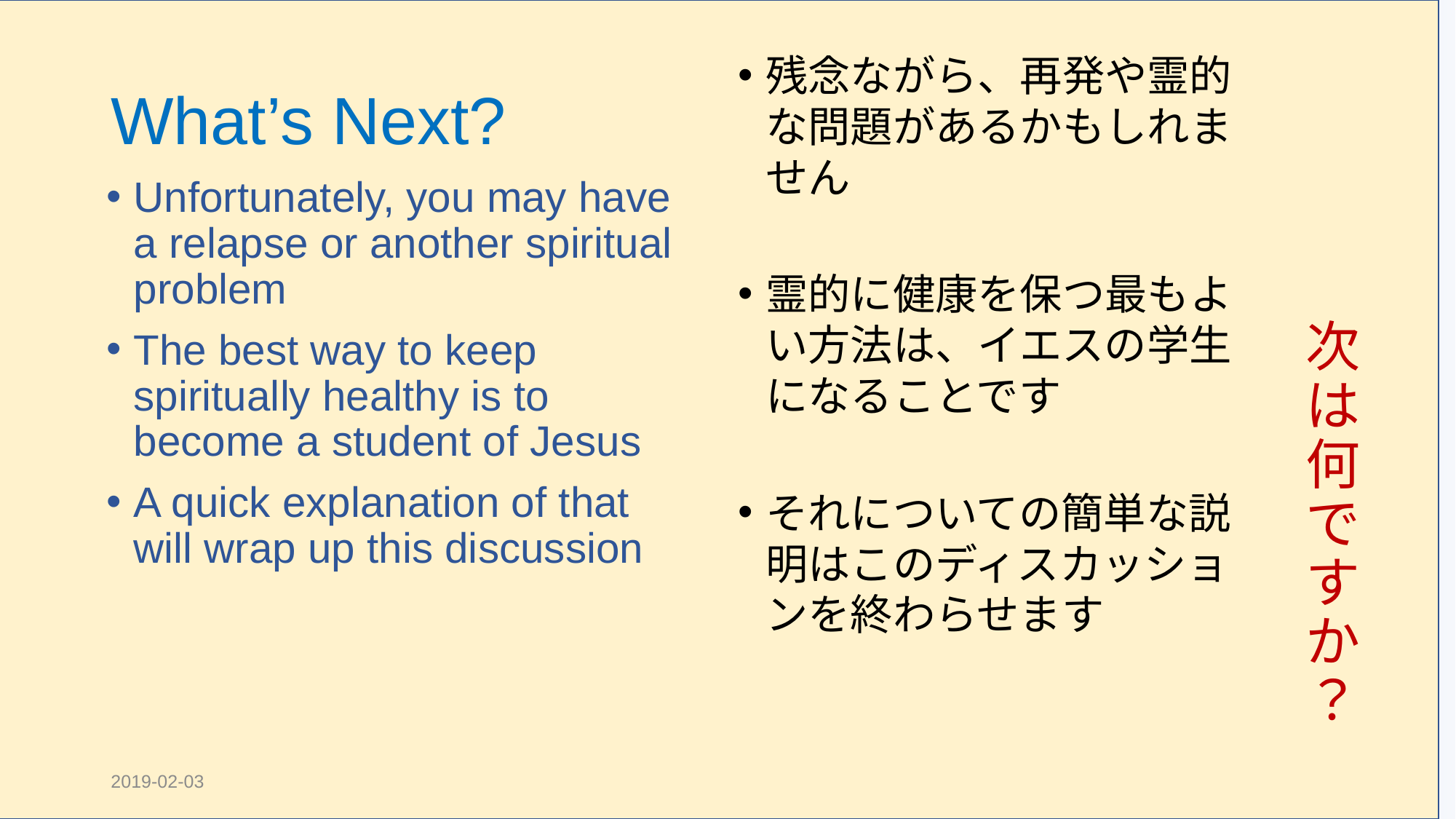

# What’s Next?
残念ながら、再発や霊的な問題があるかもしれません
霊的に健康を保つ最もよい方法は、イエスの学生になることです
それについての簡単な説明はこのディスカッションを終わらせます
次は何ですか？
Unfortunately, you may have a relapse or another spiritual problem
The best way to keep spiritually healthy is to become a student of Jesus
A quick explanation of that will wrap up this discussion
2019-02-03
Healing with Jesus draft 3
83